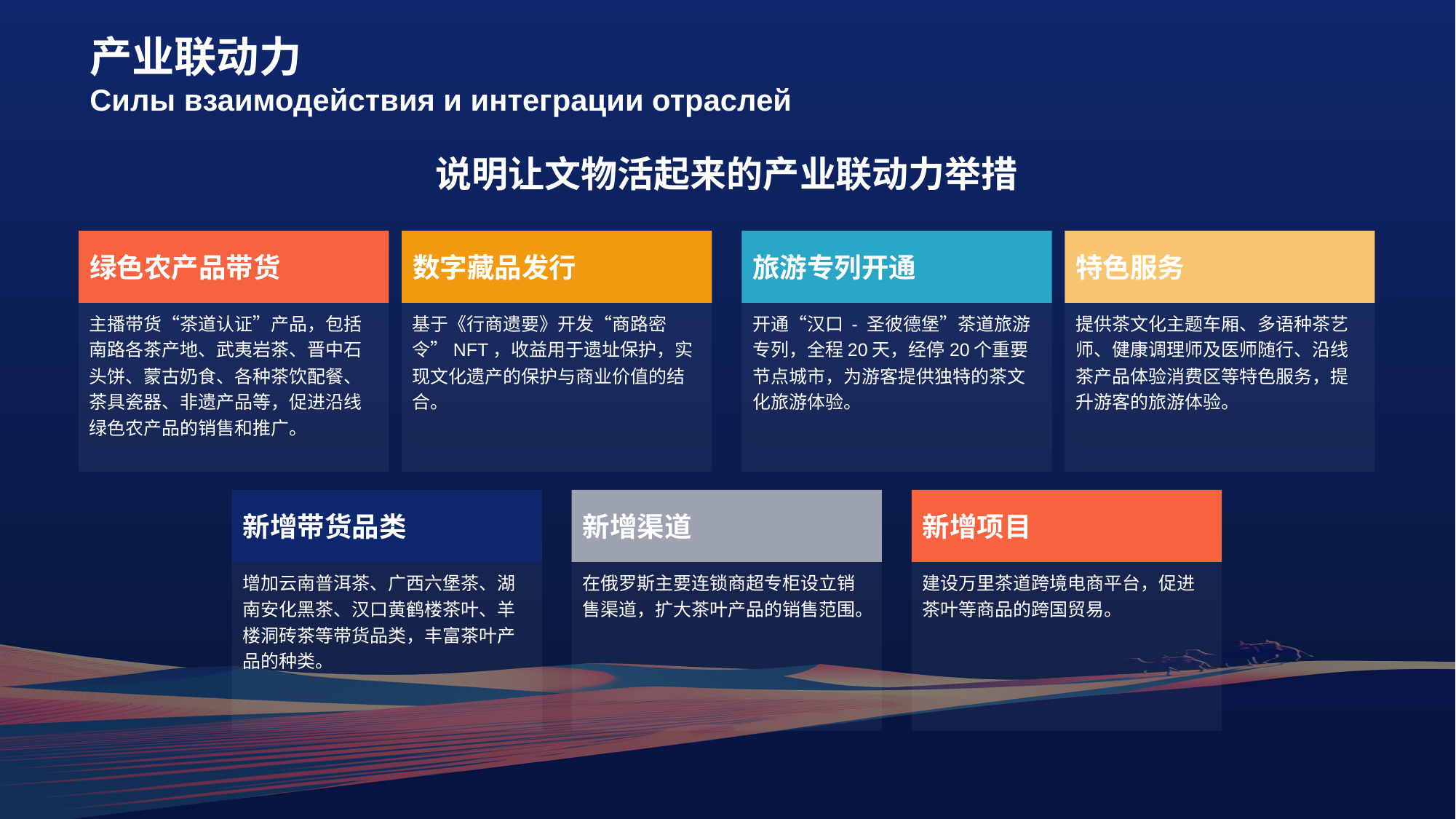

# 产业联动力 Силы взаимодействия и интеграции отраслей
说明让文物活起来的产业联动力举措
绿色农产品带货
主播带货“茶道认证”产品，包括南路各茶产地、武夷岩茶、晋中石头饼、蒙古奶食、各种茶饮配餐、茶具瓷器、非遗产品等，促进沿线绿色农产品的销售和推广。
数字藏品发行
基于《行商遗要》开发“商路密令”NFT，收益用于遗址保护，实现文化遗产的保护与商业价值的结合。
旅游专列开通
开通“汉口 - 圣彼德堡”茶道旅游专列，全程20天，经停20个重要节点城市，为游客提供独特的茶文化旅游体验。
特色服务
提供茶文化主题车厢、多语种茶艺师、健康调理师及医师随行、沿线茶产品体验消费区等特色服务，提升游客的旅游体验。
新增带货品类
增加云南普洱茶、广西六堡茶、湖南安化黑茶、汉口黄鹤楼茶叶、羊楼洞砖茶等带货品类，丰富茶叶产品的种类。
新增渠道
在俄罗斯主要连锁商超专柜设立销售渠道，扩大茶叶产品的销售范围。
新增项目
建设万里茶道跨境电商平台，促进茶叶等商品的跨国贸易。